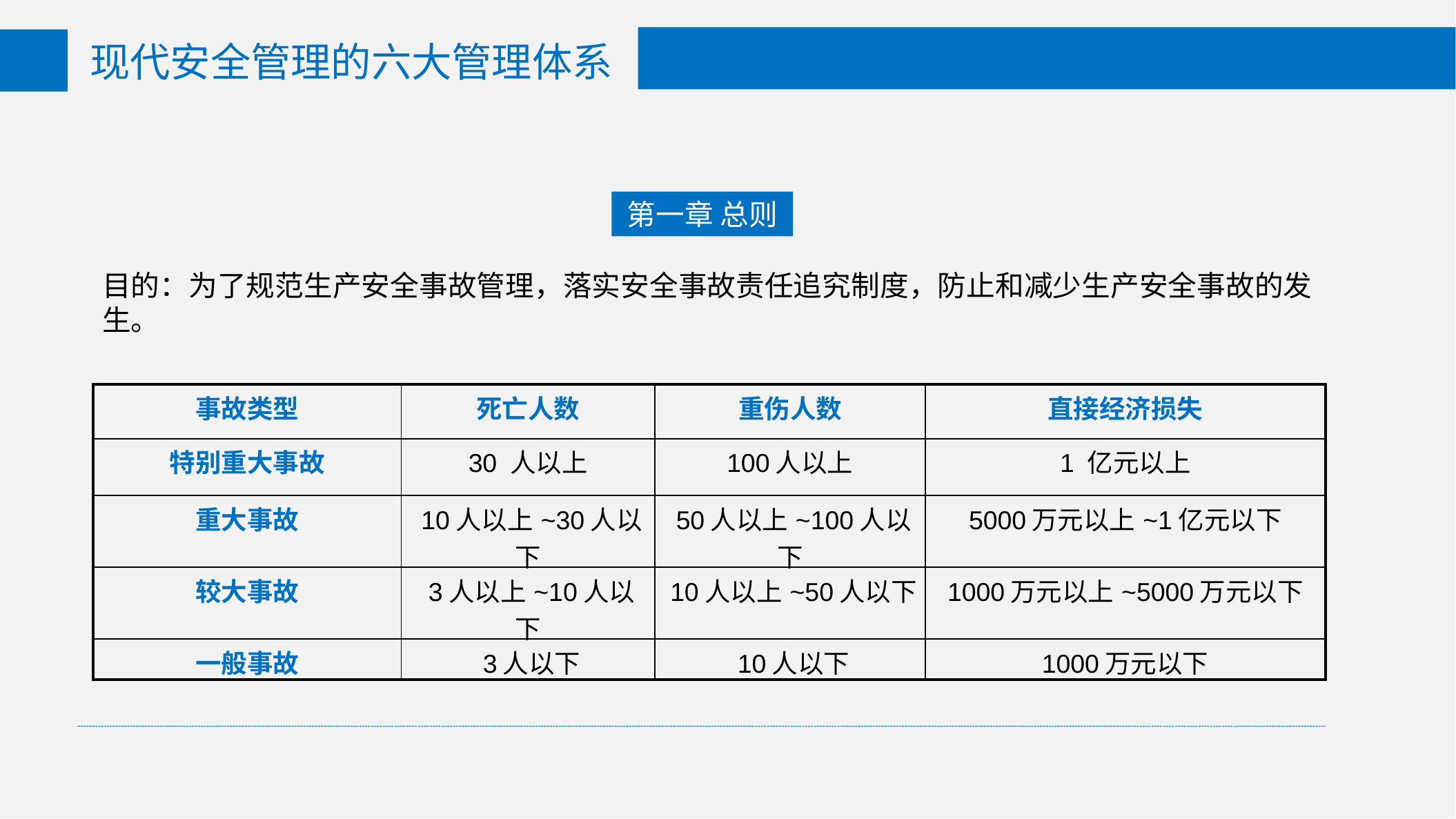

现代安全管理的六大管理体系
第一章 总则
目的：为了规范生产安全事故管理，落实安全事故责任追究制度，防止和减少生产安全事故的发生。
| 事故类型 | 死亡人数 | 重伤人数 | 直接经济损失 |
| --- | --- | --- | --- |
| 特别重大事故 | 30 人以上 | 100人以上 | 1 亿元以上 |
| 重大事故 | 10人以上~30人以下 | 50人以上~100人以下 | 5000万元以上~1亿元以下 |
| 较大事故 | 3人以上~10人以下 | 10人以上~50人以下 | 1000万元以上~5000万元以下 |
| 一般事故 | 3人以下 | 10人以下 | 1000万元以下 |